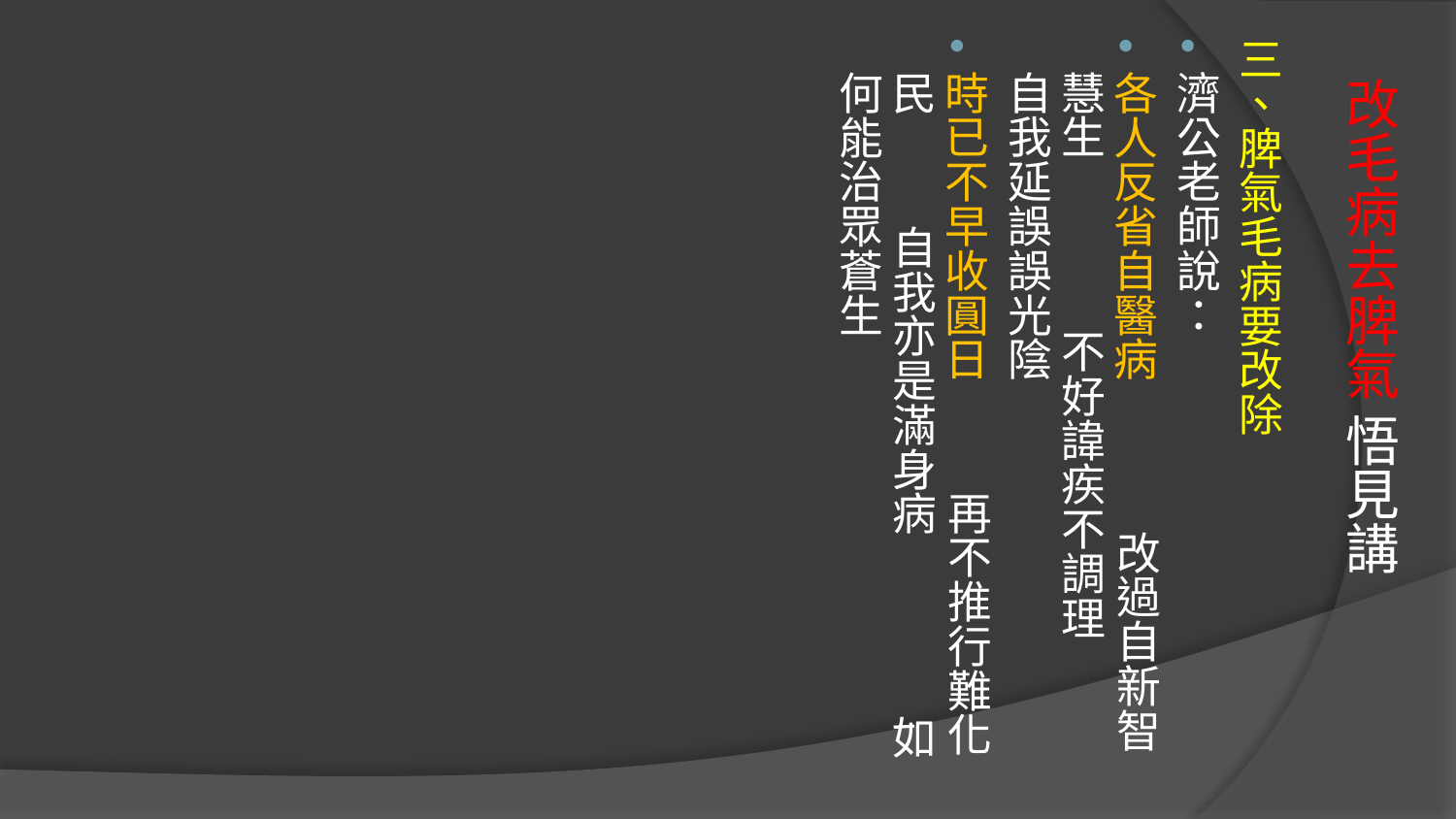

三、脾氣毛病要改除
濟公老師說：
各人反省自醫病               改過自新智慧生                 不好諱疾不調理              自我延誤誤光陰
時已不早收圓日           再不推行難化民           自我亦是滿身病                  如何能治眾蒼生

# 改毛病去脾氣 悟見講